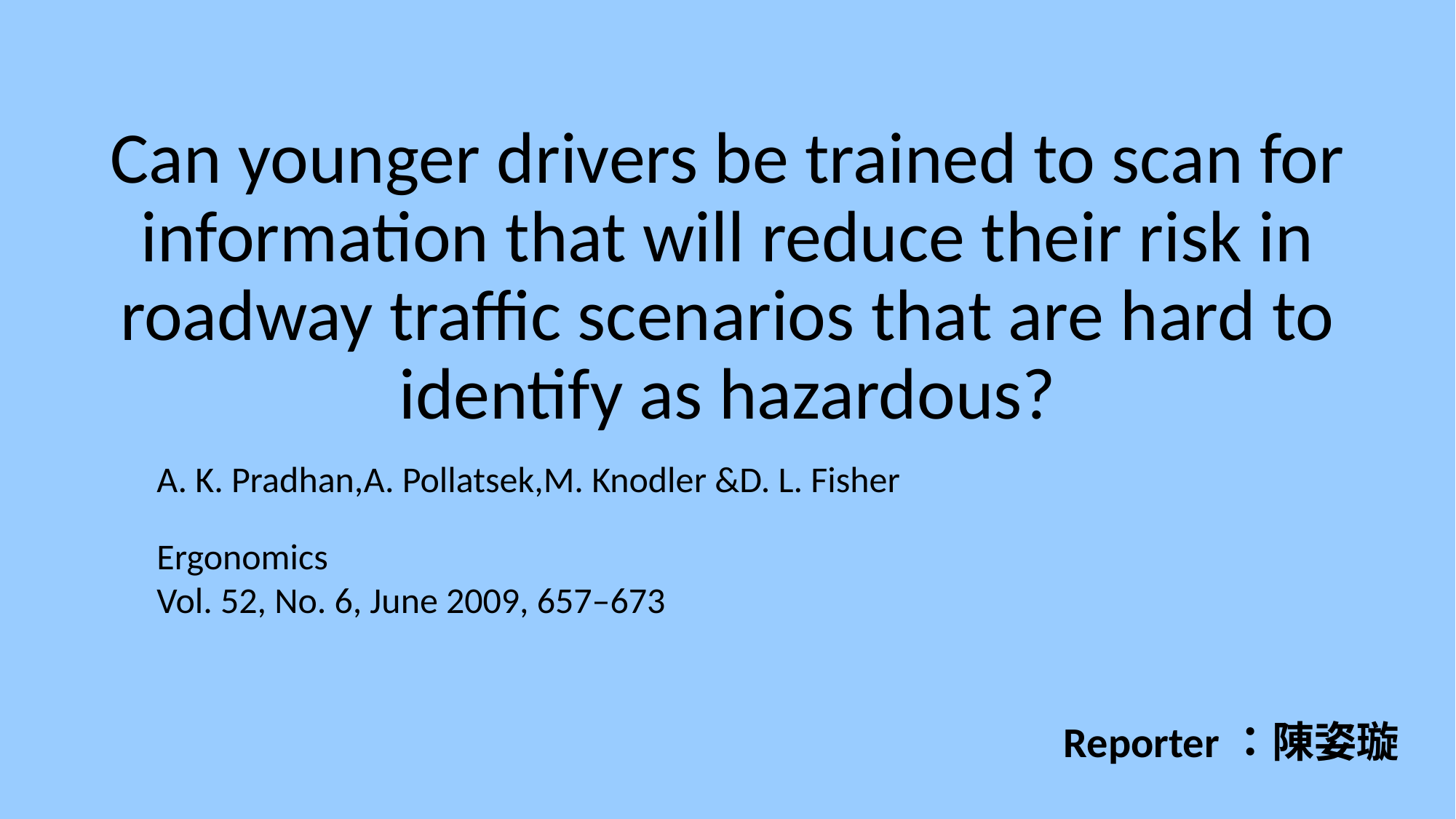

# Can younger drivers be trained to scan for information that will reduce their risk in roadway traffic scenarios that are hard to identify as hazardous?
A. K. Pradhan,A. Pollatsek,M. Knodler &D. L. Fisher
Ergonomics
Vol. 52, No. 6, June 2009, 657–673
Reporter：陳姿璇